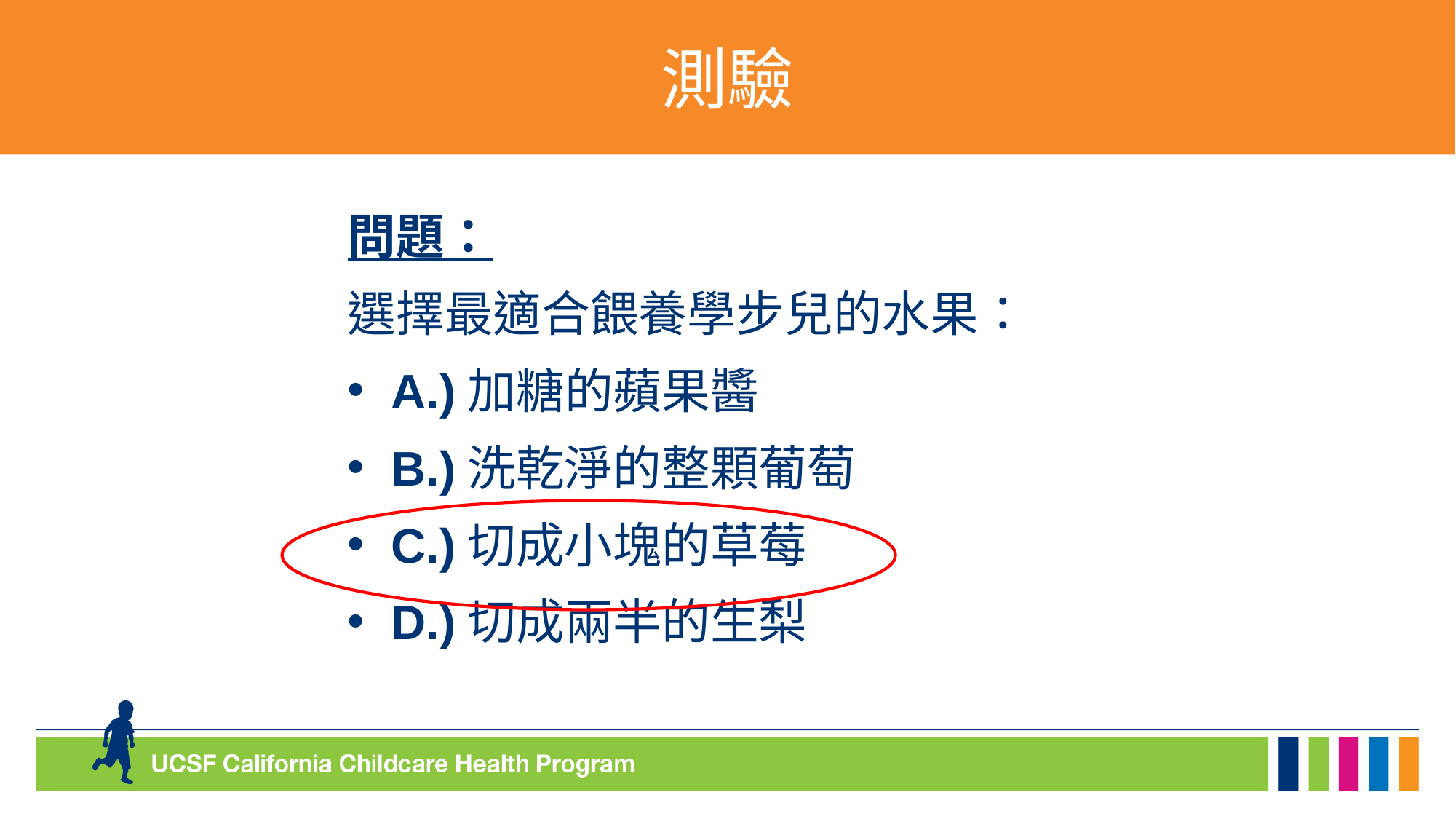

# 測驗
問題：
選擇最適合餵養學步兒的水果：
A.)加糖的蘋果醬
B.)洗乾淨的整顆葡萄
C.)切成小塊的草莓
D.)切成兩半的生梨